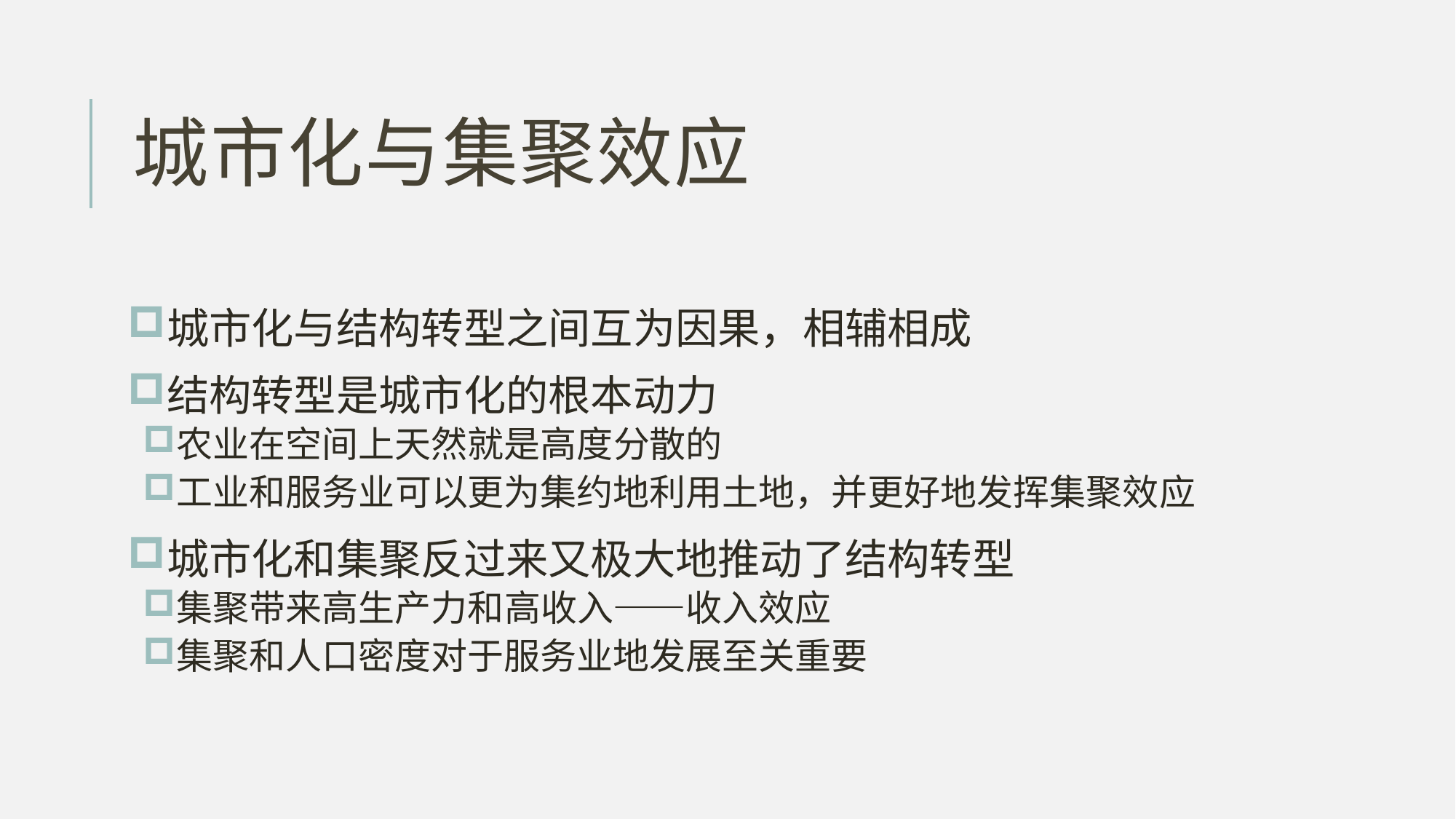

# 城市化与集聚效应
城市化与结构转型之间互为因果，相辅相成
结构转型是城市化的根本动力
农业在空间上天然就是高度分散的
工业和服务业可以更为集约地利用土地，并更好地发挥集聚效应
城市化和集聚反过来又极大地推动了结构转型
集聚带来高生产力和高收入——收入效应
集聚和人口密度对于服务业地发展至关重要